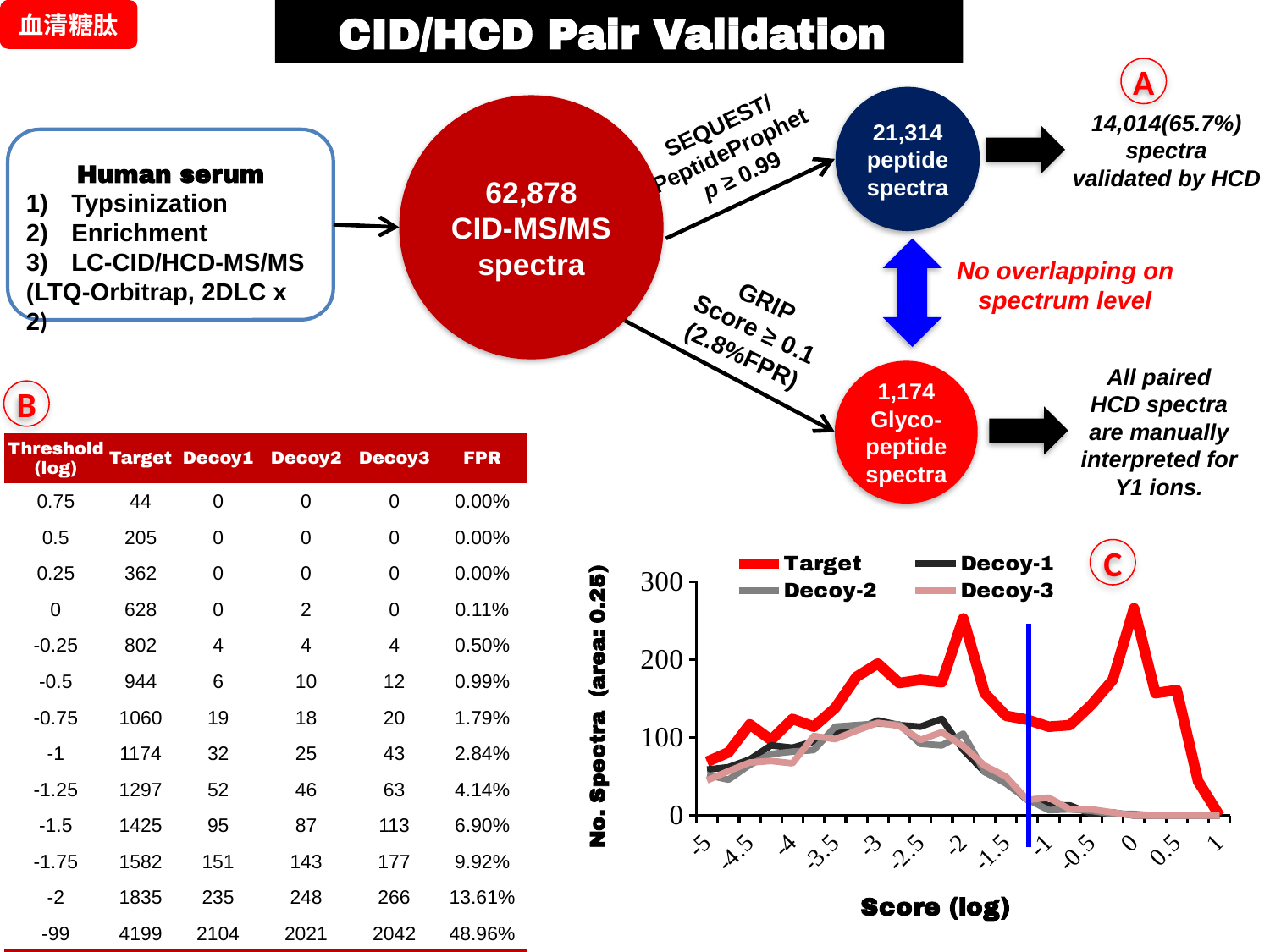

CID/HCD Pair Validation
血清糖肽
A
21,314
peptide spectra
62,878
CID-MS/MS spectra
SEQUEST/
PeptideProphet
p ≥ 0.99
14,014(65.7%)
spectra
validated by HCD

Human serum
Typsinization
Enrichment
LC-CID/HCD-MS/MS
(LTQ-Orbitrap, 2DLC x 2)

No overlapping on spectrum level
GRIP
Score ≥ 0.1
(2.8%FPR)
All paired HCD spectra are manually interpreted for Y1 ions.
1,174
Glyco-
peptide spectra
B

| Threshold (log) | Target | Decoy1 | Decoy2 | Decoy3 | FPR |
| --- | --- | --- | --- | --- | --- |
| 0.75 | 44 | 0 | 0 | 0 | 0.00% |
| 0.5 | 205 | 0 | 0 | 0 | 0.00% |
| 0.25 | 362 | 0 | 0 | 0 | 0.00% |
| 0 | 628 | 0 | 2 | 0 | 0.11% |
| -0.25 | 802 | 4 | 4 | 4 | 0.50% |
| -0.5 | 944 | 6 | 10 | 12 | 0.99% |
| -0.75 | 1060 | 19 | 18 | 20 | 1.79% |
| -1 | 1174 | 32 | 25 | 43 | 2.84% |
| -1.25 | 1297 | 52 | 46 | 63 | 4.14% |
| -1.5 | 1425 | 95 | 87 | 113 | 6.90% |
| -1.75 | 1582 | 151 | 143 | 177 | 9.92% |
| -2 | 1835 | 235 | 248 | 266 | 13.61% |
| -99 | 4199 | 2104 | 2021 | 2042 | 48.96% |

### Chart

| Category |  |  |  |  |
|---|---|---|---|---|
| -5 | 69.0 | 59.0 | 52.0 | 45.0 |
| -4.75 | 81.0 | 62.0 | 46.0 | 57.0 |
| -4.5 | 117.0 | 72.0 | 65.0 | 68.0 |
| -4.25 | 97.0 | 90.0 | 79.0 | 70.0 |
| -4 | 124.0 | 87.0 | 82.0 | 67.0 |
| -3.75 | 114.0 | 95.0 | 84.0 | 102.0 |
| -3.5 | 138.0 | 105.0 | 114.0 | 98.0 |
| -3.25 | 178.0 | 110.0 | 116.0 | 109.0 |
| -3 | 195.0 | 122.0 | 118.0 | 119.0 |
| -2.75 | 170.0 | 116.0 | 117.0 | 115.0 |
| -2.5 | 174.0 | 114.0 | 92.0 | 97.0 |
| -2.25 | 171.0 | 124.0 | 90.0 | 107.0 |
| -2 | 253.0 | 84.0 | 105.0 | 89.0 |
| -1.75 | 157.0 | 56.0 | 56.0 | 64.0 |
| -1.5 | 128.0 | 43.0 | 41.0 | 50.0 |
| -1.25 | 123.0 | 20.0 | 21.0 | 20.0 |
| -1 | 114.0 | 13.0 | 7.0 | 23.0 |
| -0.75 | 116.0 | 13.0 | 8.0 | 8.0 |
| -0.5 | 142.0 | 2.0 | 6.0 | 8.0 |
| -0.25 | 174.0 | 4.0 | 2.0 | 4.0 |
| 0 | 266.0 | 0.0 | 2.0 | 0.0 |
| 0.25 | 157.0 | 0.0 | 0.0 | 0.0 |
| 0.5 | 161.0 | 0.0 | 0.0 | 0.0 |
| 0.75 | 44.0 | 0.0 | 0.0 | 0.0 |
| 1 | 0.0 | 0.0 | 0.0 | 0.0 |
C